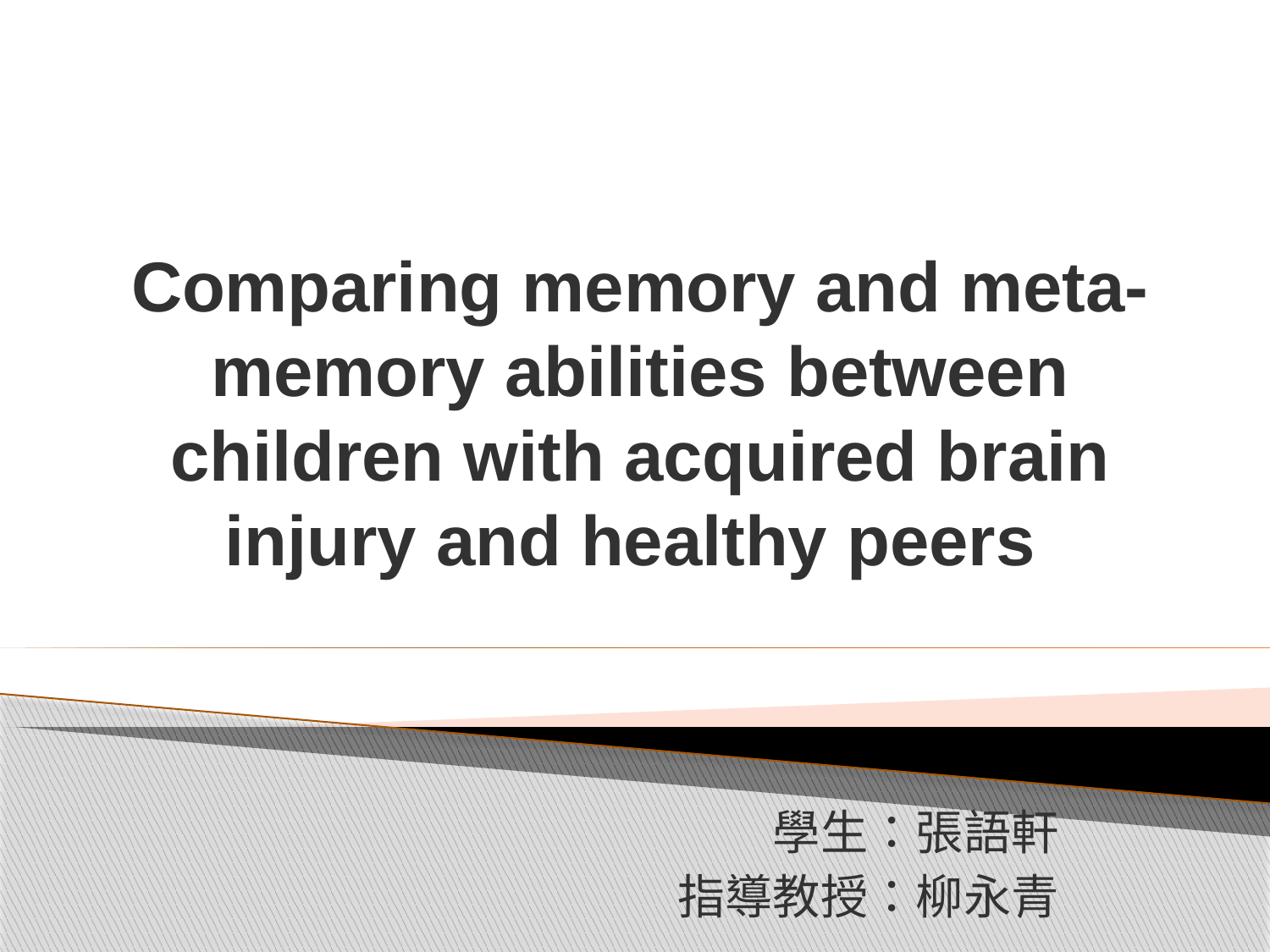

# Comparing memory and meta-memory abilities between children with acquired brain injury and healthy peers
學生：張語軒
指導教授：柳永青